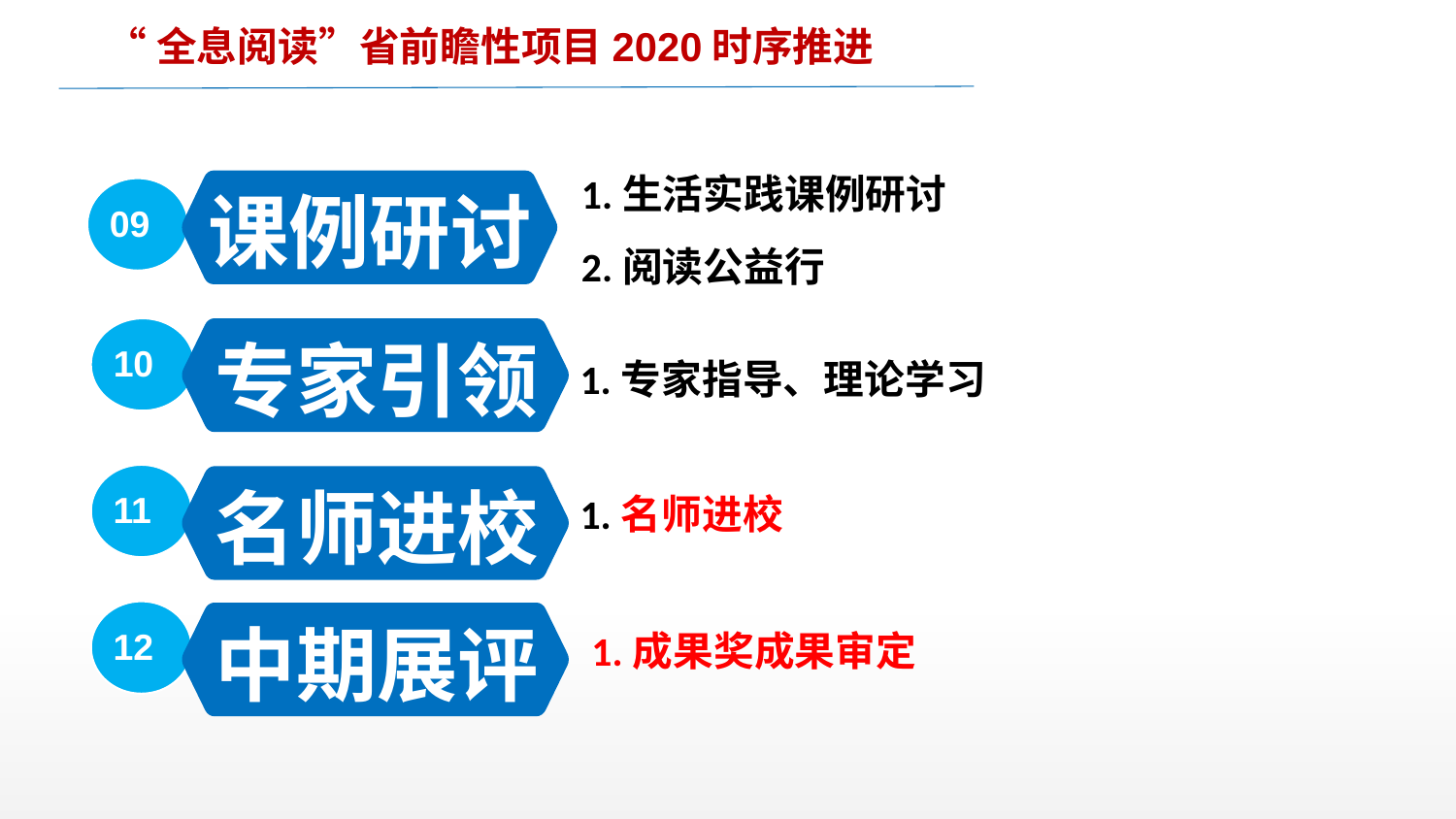

“全息阅读”省前瞻性项目2020时序推进
1.生活实践课例研讨
2.阅读公益行
全人员

09
课例研讨

10

专家引领
1.专家指导、理论学习
全时空

11

名师进校
1.名师进校
主题探究式阅读
任务导向式阅读

12

中期展评
1.成果奖成果审定